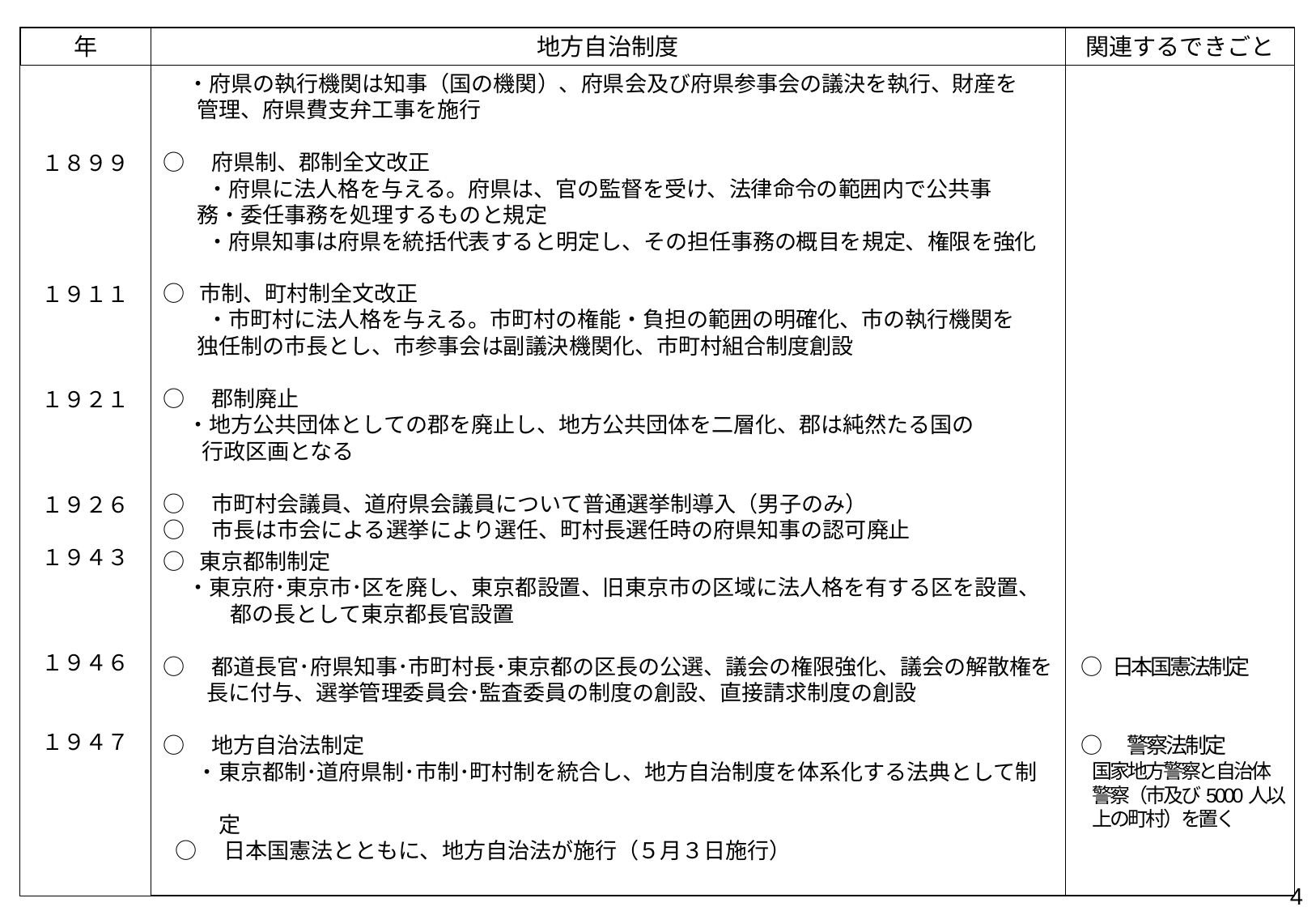

年
地方自治制度
関連するできごと
    ・府県の執行機関は知事（国の機関）、府県会及び府県参事会の議決を執行、財産を
      管理、府県費支弁工事を施行

○　府県制、郡制全文改正
　　・府県に法人格を与える。府県は、官の監督を受け、法律命令の範囲内で公共事
      務・委任事務を処理するものと規定
　　・府県知事は府県を統括代表すると明定し、その担任事務の概目を規定、権限を強化

１８９９

１９１１

１９２１

１９２６

１９４３

１９４６

１９４７

○  市制、町村制全文改正
　　・市町村に法人格を与える。市町村の権能・負担の範囲の明確化、市の執行機関を
      独任制の市長とし、市参事会は副議決機関化、市町村組合制度創設

○　郡制廃止
    ・地方公共団体としての郡を廃止し、地方公共団体を二層化、郡は純然たる国の
       行政区画となる

○　市町村会議員、道府県会議員について普通選挙制導入（男子のみ）
○　市長は市会による選挙により選任、町村長選任時の府県知事の認可廃止
○  東京都制制定
    ・東京府･東京市･区を廃し、東京都設置、旧東京市の区域に法人格を有する区を設置、
　　都の長として東京都長官設置
○　都道長官･府県知事･市町村長･東京都の区長の公選、議会の権限強化、議会の解散権を
　　長に付与、選挙管理委員会･監査委員の制度の創設、直接請求制度の創設

○　地方自治法制定
　・東京都制･道府県制･市制･町村制を統合し、地方自治制度を体系化する法典として制
　　定
○　日本国憲法とともに、地方自治法が施行（５月３日施行）
○  日本国憲法制定

○　警察法制定
国家地方警察と自治体警察（市及び5000人以上の町村）を置く
4